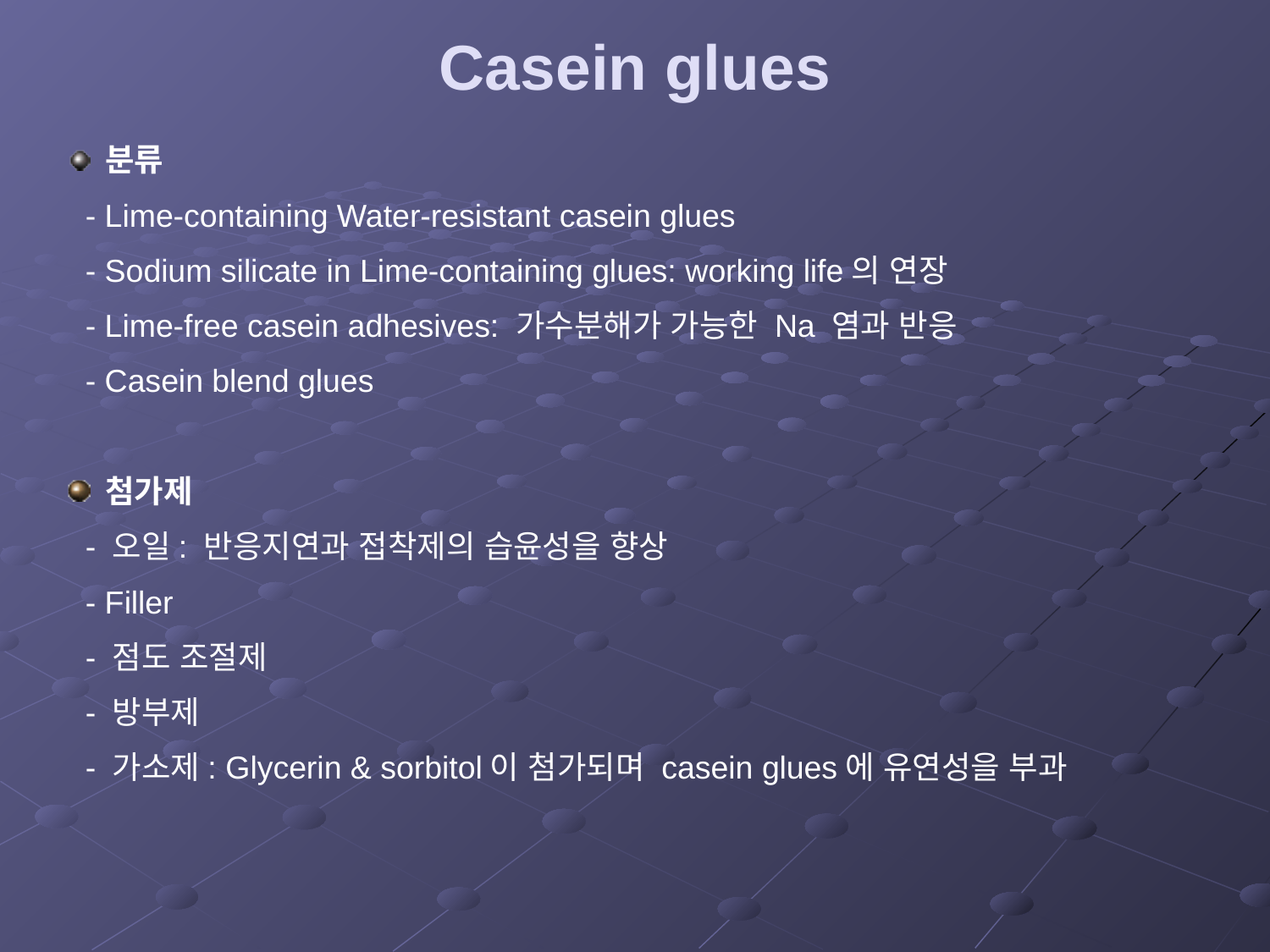

# Casein glues
분류
  - Lime-containing Water-resistant casein glues
  - Sodium silicate in Lime-containing glues: working life의 연장
  - Lime-free casein adhesives: 가수분해가 가능한 Na 염과 반응
  - Casein blend glues

첨가제
  - 오일: 반응지연과 접착제의 습윤성을 향상
  - Filler
  - 점도 조절제
  - 방부제
  - 가소제: Glycerin & sorbitol이 첨가되며 casein glues에 유연성을 부과